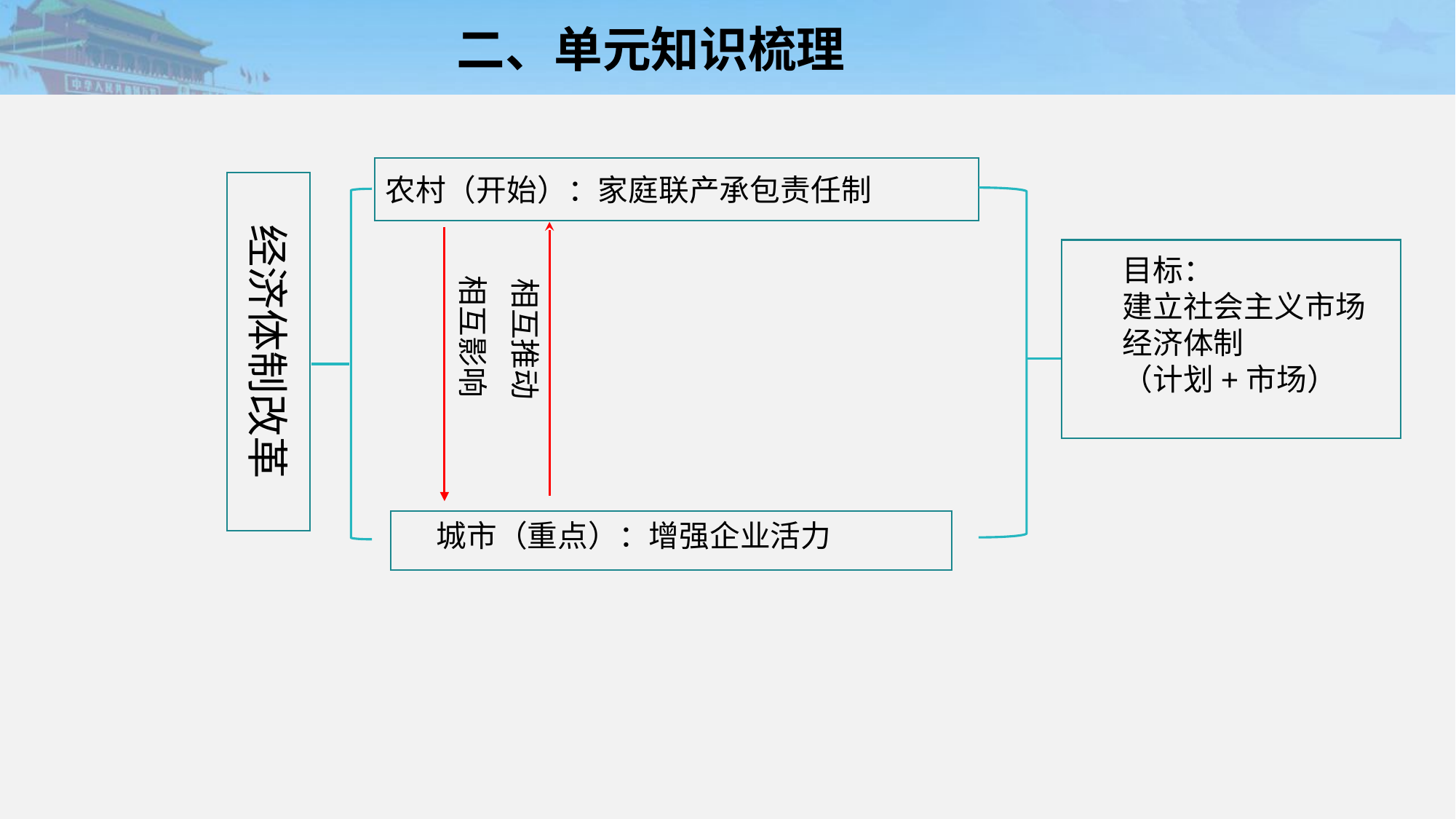

二、单元知识梳理

农村（开始）：家庭联产承包责任制
经济体制改革

目标：
建立社会主义市场经济体制
（计划+市场）
相互影响
相互推动
城市（重点）：增强企业活力